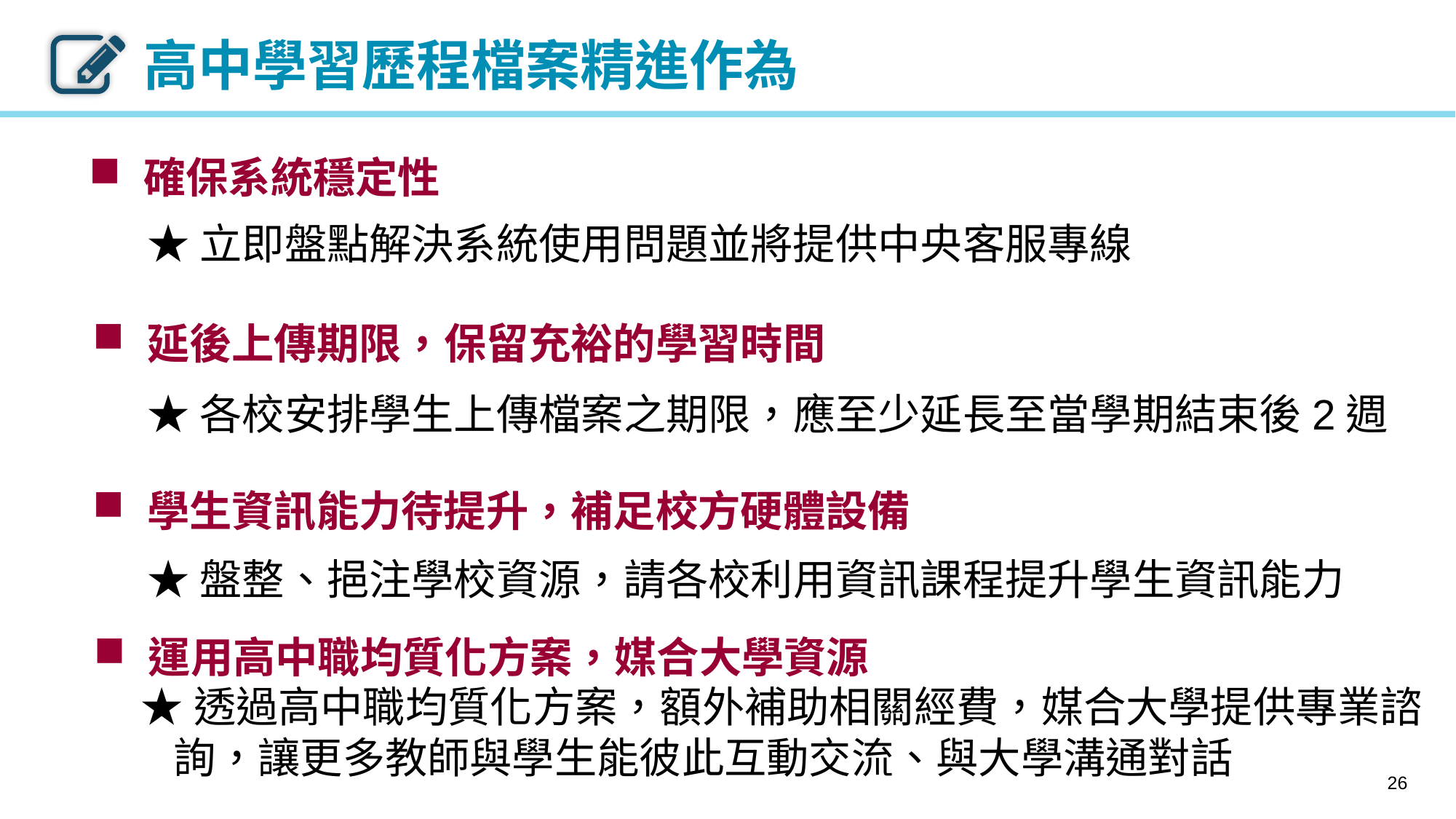

高中學習歷程檔案精進作為

確保系統穩定性
★立即盤點解決系統使用問題並將提供中央客服專線
延後上傳期限，保留充裕的學習時間

★各校安排學生上傳檔案之期限，應至少延長至當學期結束後2週
學生資訊能力待提升，補足校方硬體設備

★盤整、挹注學校資源，請各校利用資訊課程提升學生資訊能力
運用高中職均質化方案，媒合大學資源

★透過高中職均質化方案，額外補助相關經費，媒合大學提供專業諮詢，讓更多教師與學生能彼此互動交流、與大學溝通對話
26